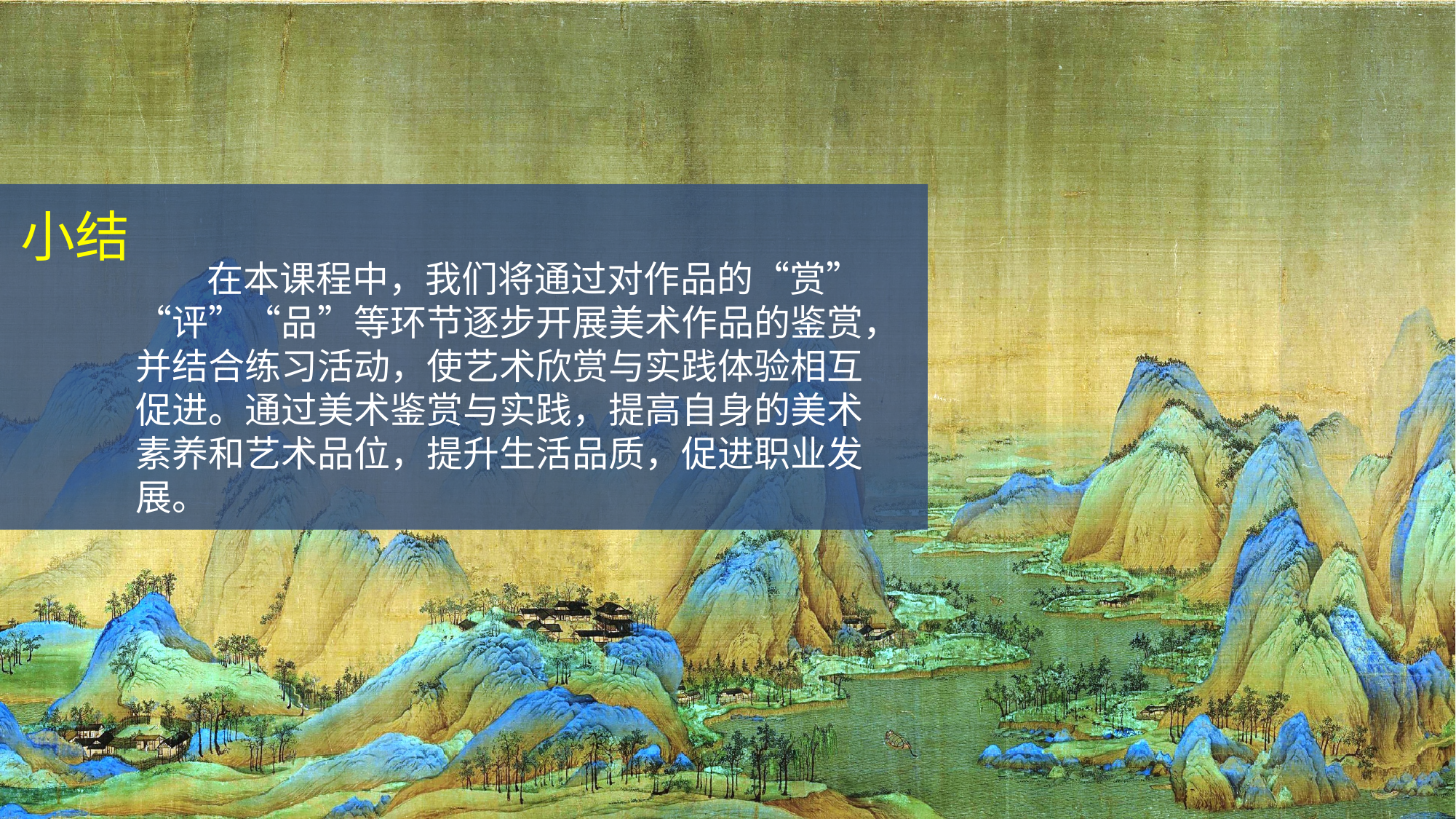

小结
 在本课程中，我们将通过对作品的“赏”“评”“品”等环节逐步开展美术作品的鉴赏，并结合练习活动，使艺术欣赏与实践体验相互促进。通过美术鉴赏与实践，提高自身的美术素养和艺术品位，提升生活品质，促进职业发展。